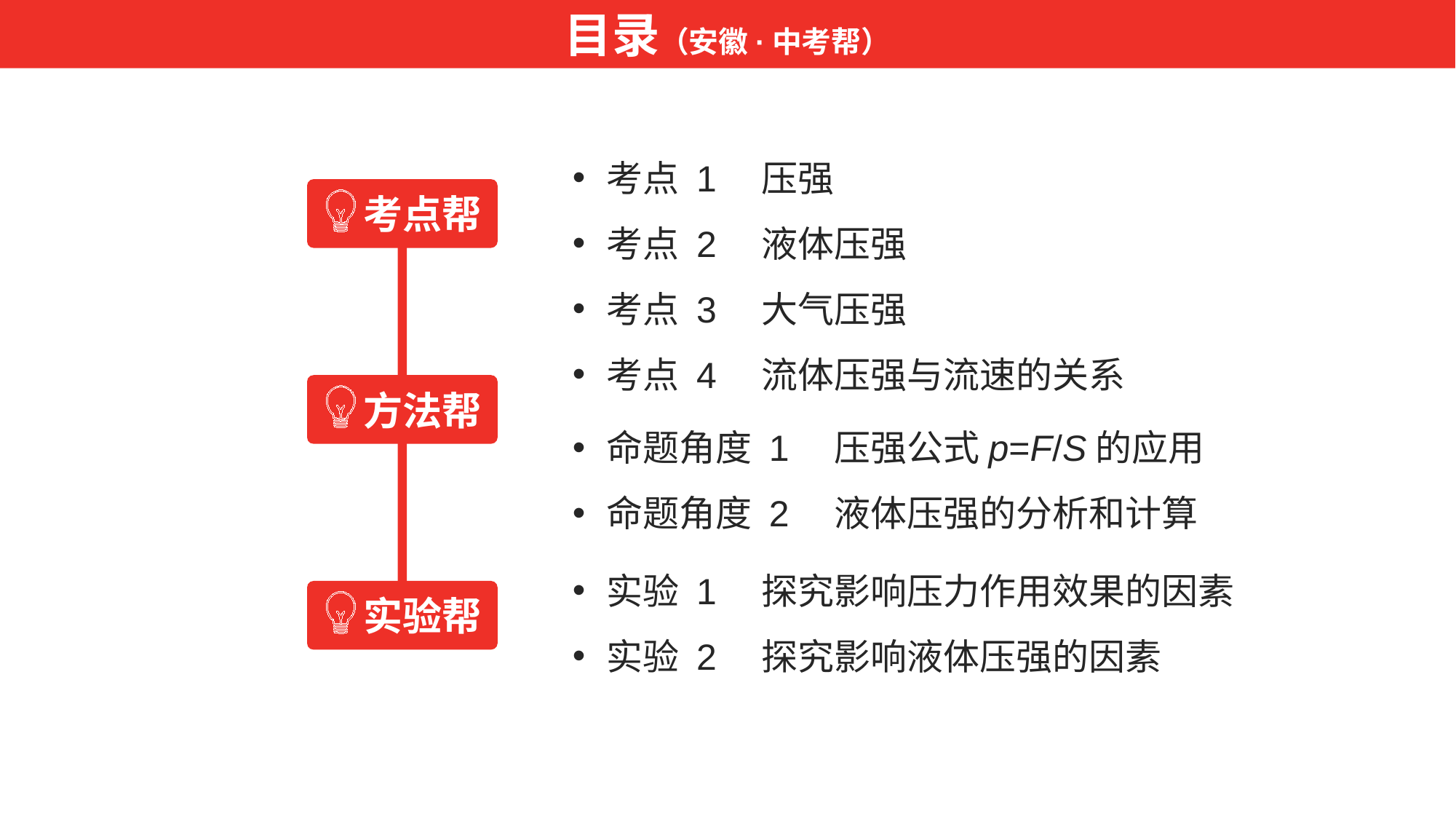

目录（安徽·中考帮）
考点 1　压强
考点 2　液体压强
考点 3　大气压强
考点 4　流体压强与流速的关系
考点帮

方法帮

命题角度 1　压强公式p=F/S的应用
命题角度 2　液体压强的分析和计算
实验 1　探究影响压力作用效果的因素
实验 2　探究影响液体压强的因素
实验帮